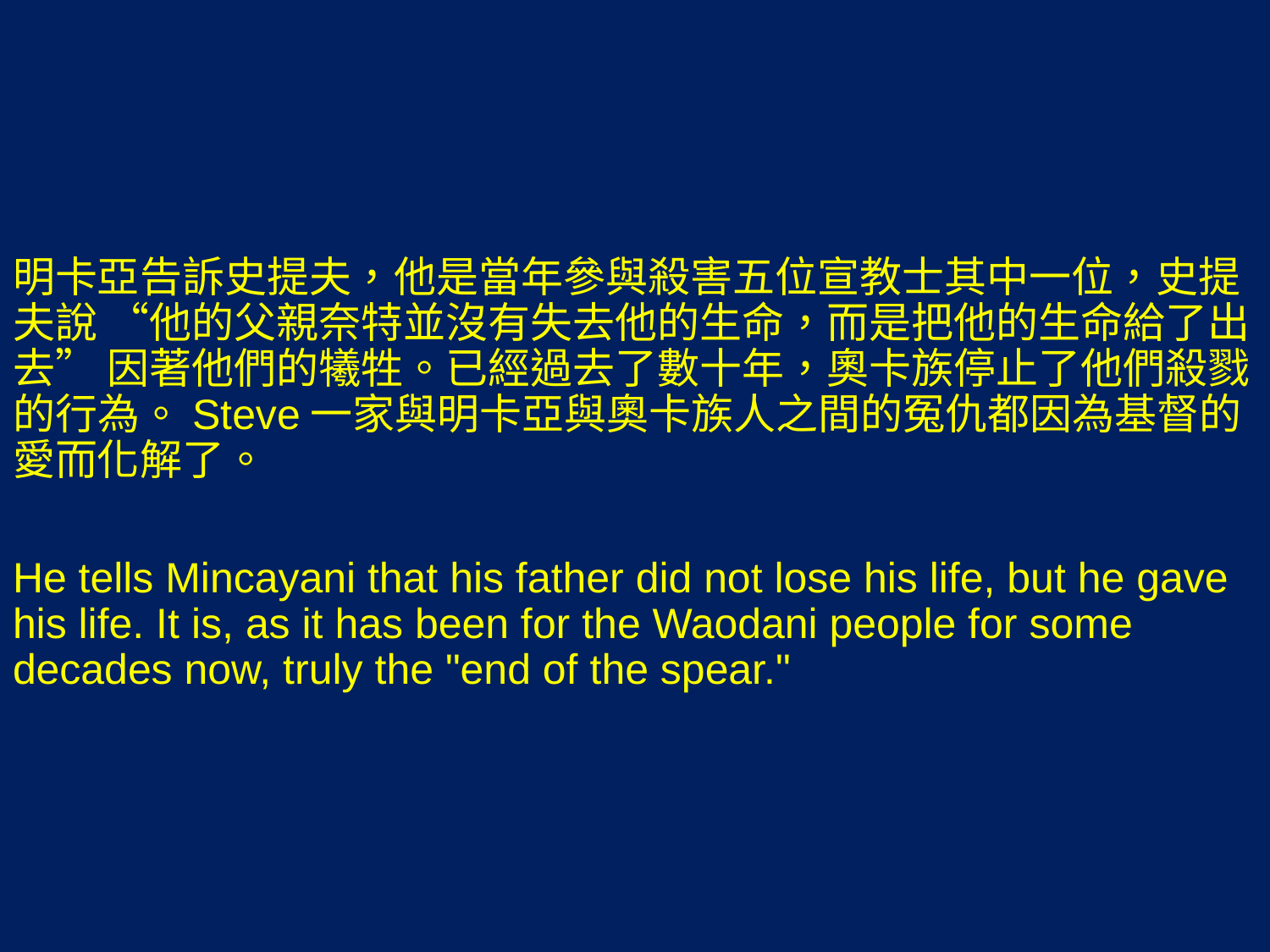

明卡亞告訴史提夫，他是當年參與殺害五位宣教士其中一位，史提夫說 “他的父親奈特並沒有失去他的生命，而是把他的生命給了出去” 因著他們的犧牲。已經過去了數十年，奧卡族停止了他們殺戮的行為。Steve一家與明卡亞與奧卡族人之間的冤仇都因為基督的愛而化解了。

He tells Mincayani that his father did not lose his life, but he gave his life. It is, as it has been for the Waodani people for some decades now, truly the "end of the spear."